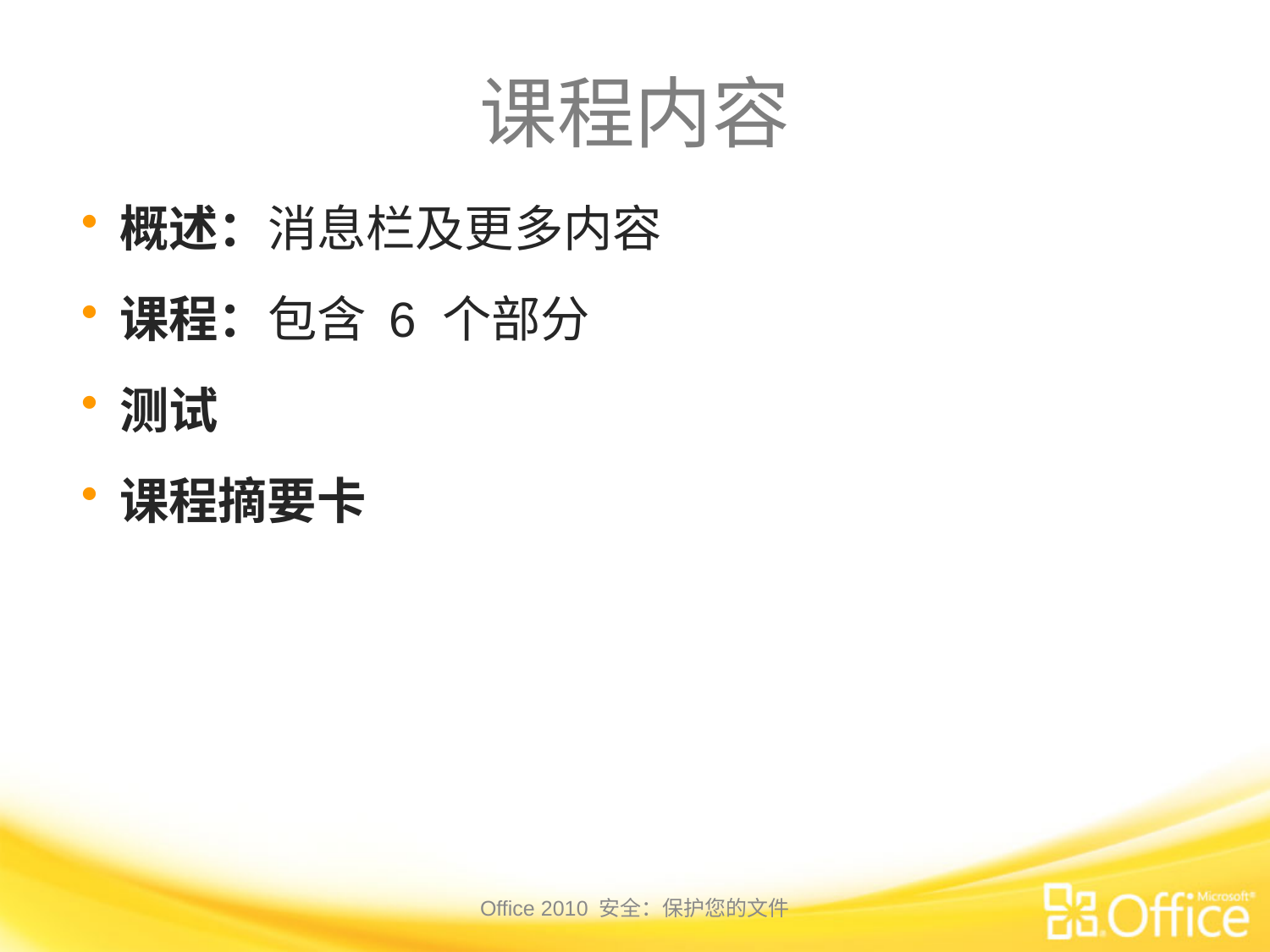

# 课程内容
概述：消息栏及更多内容
课程：包含 6 个部分
测试
课程摘要卡
Office 2010 安全：保护您的文件